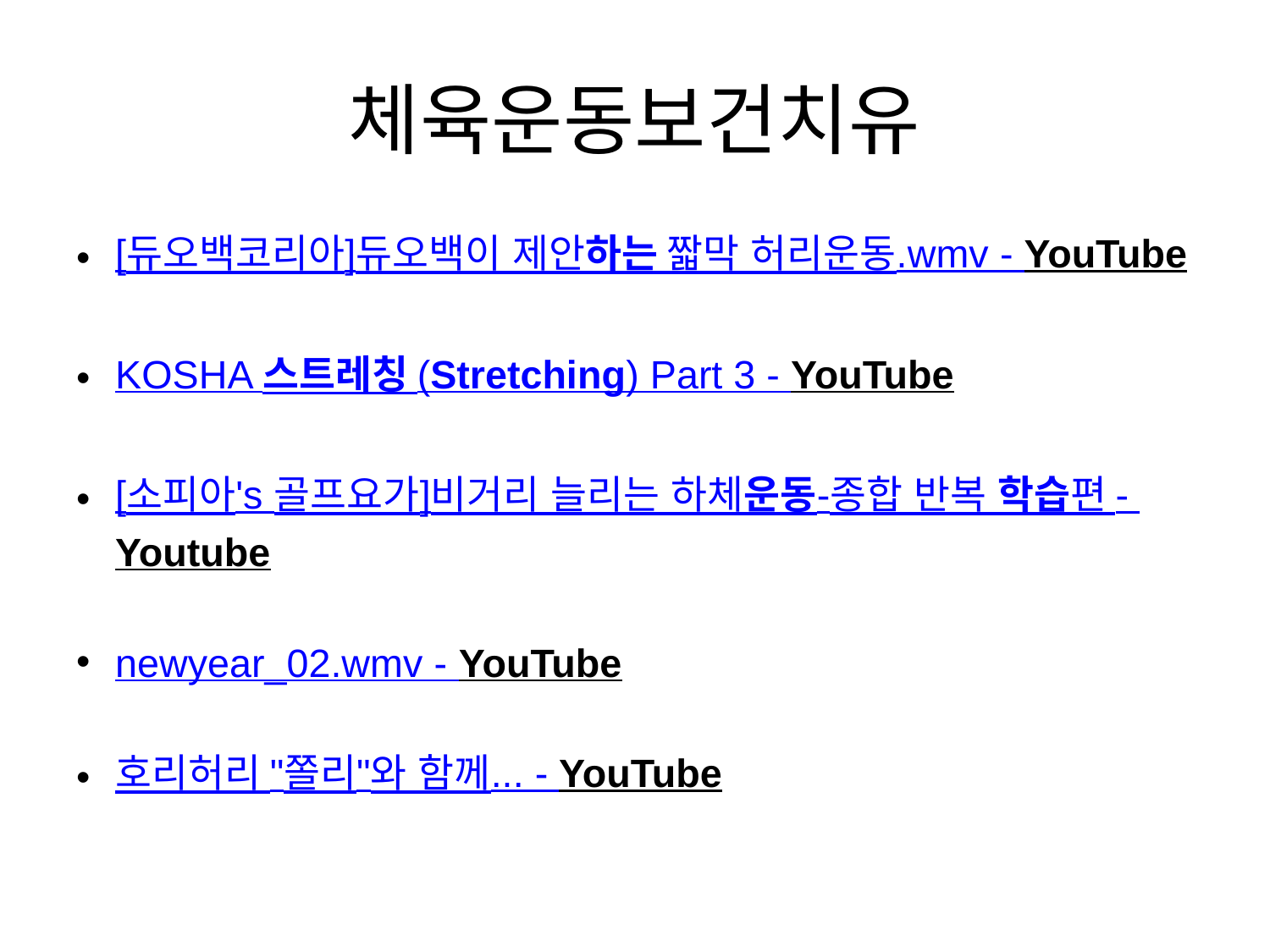

# 체육운동보건치유
[듀오백코리아]듀오백이 제안하는 짧막 허리운동.wmv - YouTube

KOSHA 스트레칭 (Stretching) Part 3 - YouTube

[소피아's 골프요가]비거리 늘리는 하체운동-종합 반복 학습편 - Youtube

newyear_02.wmv - YouTube

호리허리 "쫄리"와 함께... - YouTube